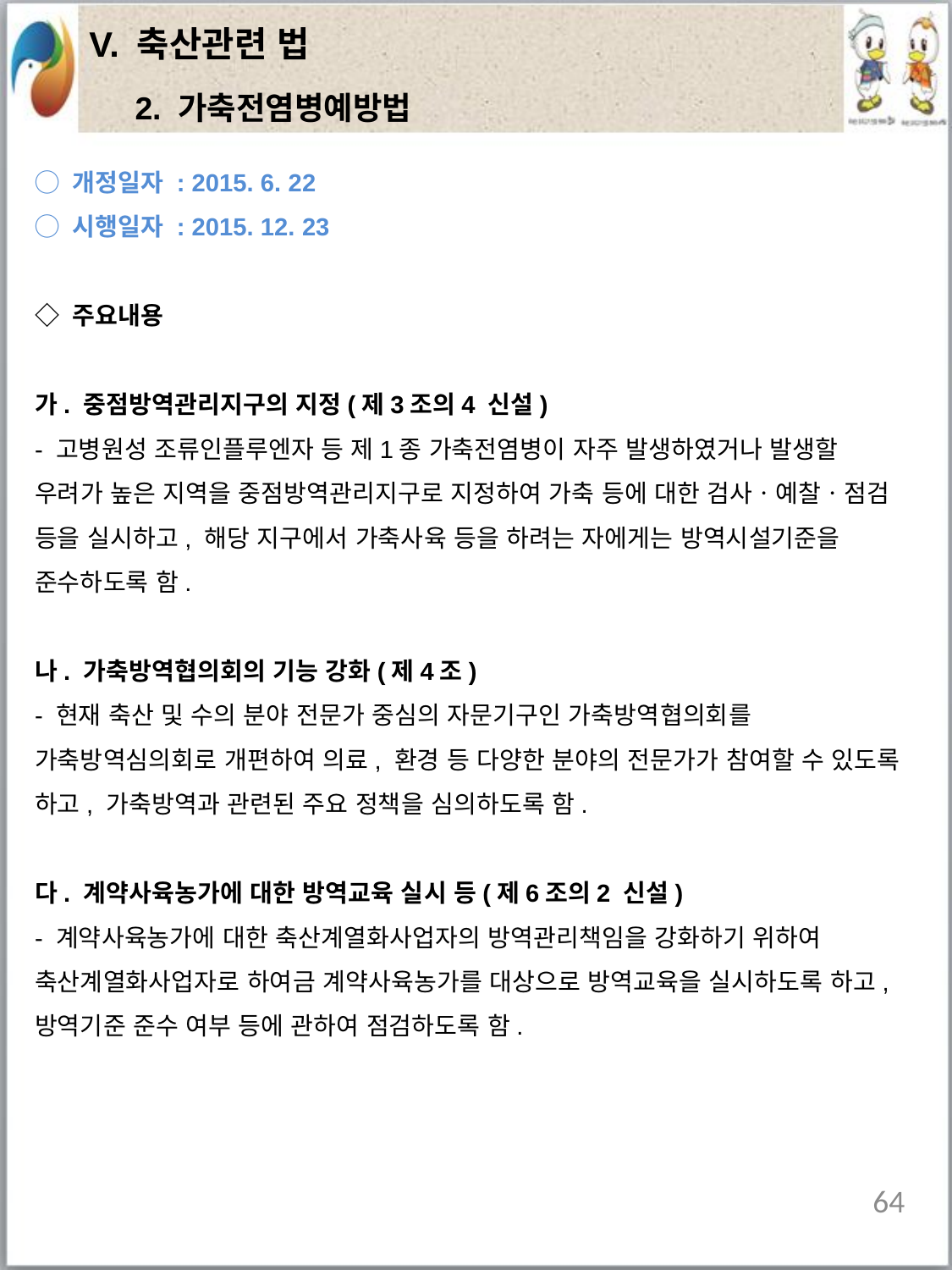

| V. 축산관련 법 |
| --- |
2. 가축전염병예방법
◯ 개정일자 : 2015. 6. 22
◯ 시행일자 : 2015. 12. 23

◇ 주요내용

가. 중점방역관리지구의 지정(제3조의4 신설)
- 고병원성 조류인플루엔자 등 제1종 가축전염병이 자주 발생하였거나 발생할 우려가 높은 지역을 중점방역관리지구로 지정하여 가축 등에 대한 검사ㆍ예찰ㆍ점검 등을 실시하고, 해당 지구에서 가축사육 등을 하려는 자에게는 방역시설기준을 준수하도록 함.

나. 가축방역협의회의 기능 강화(제4조)
- 현재 축산 및 수의 분야 전문가 중심의 자문기구인 가축방역협의회를 가축방역심의회로 개편하여 의료, 환경 등 다양한 분야의 전문가가 참여할 수 있도록 하고, 가축방역과 관련된 주요 정책을 심의하도록 함.

다. 계약사육농가에 대한 방역교육 실시 등(제6조의2 신설)
- 계약사육농가에 대한 축산계열화사업자의 방역관리책임을 강화하기 위하여 축산계열화사업자로 하여금 계약사육농가를 대상으로 방역교육을 실시하도록 하고, 방역기준 준수 여부 등에 관하여 점검하도록 함.

64